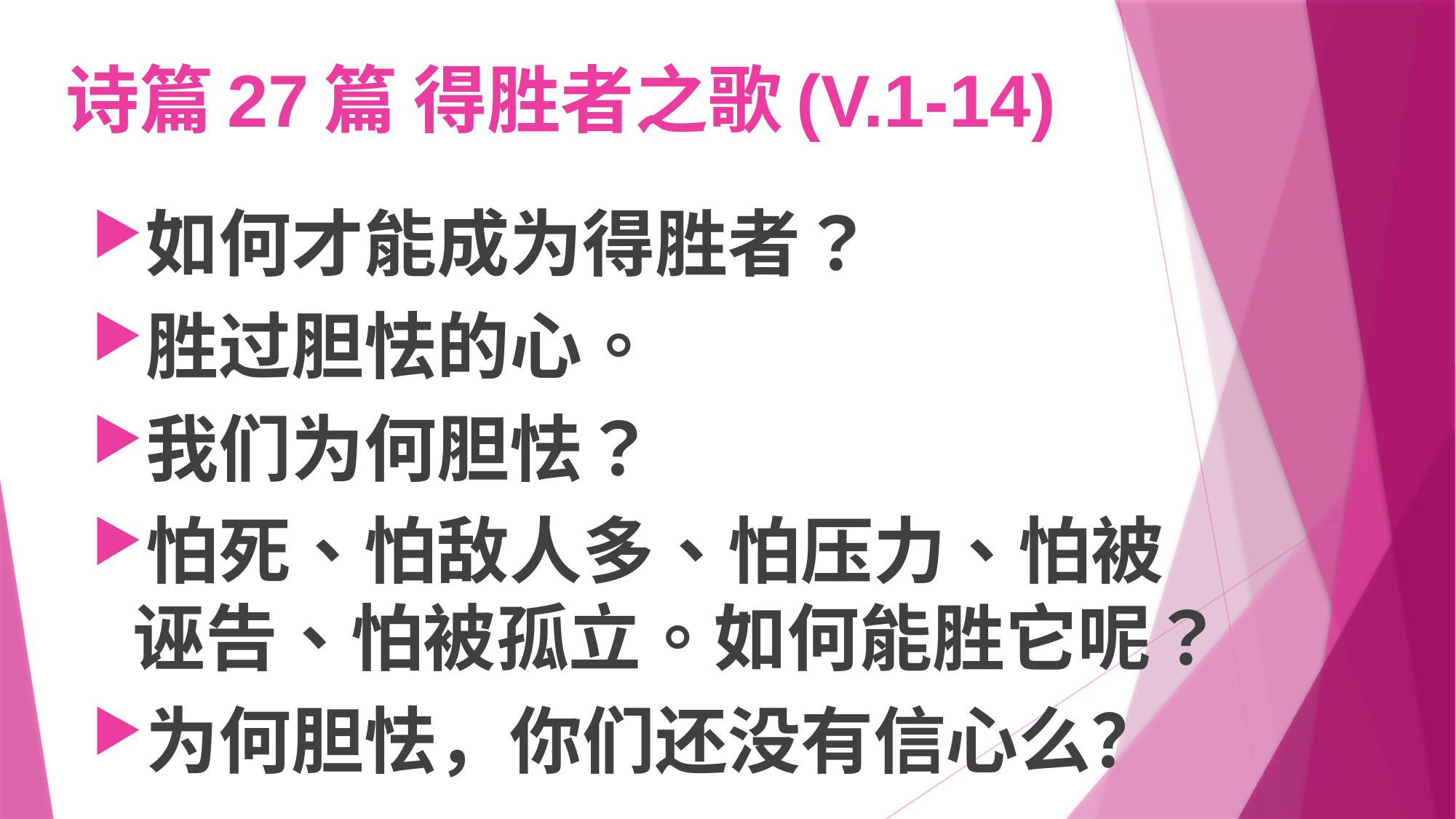

# 诗篇27篇 得胜者之歌(V.1-14)
如何才能成为得胜者？
胜过胆怯的心。
我们为何胆怯？
怕死、怕敌人多、怕压力、怕被诬告、怕被孤立。如何能胜它呢？
为何胆怯，你们还没有信心么？